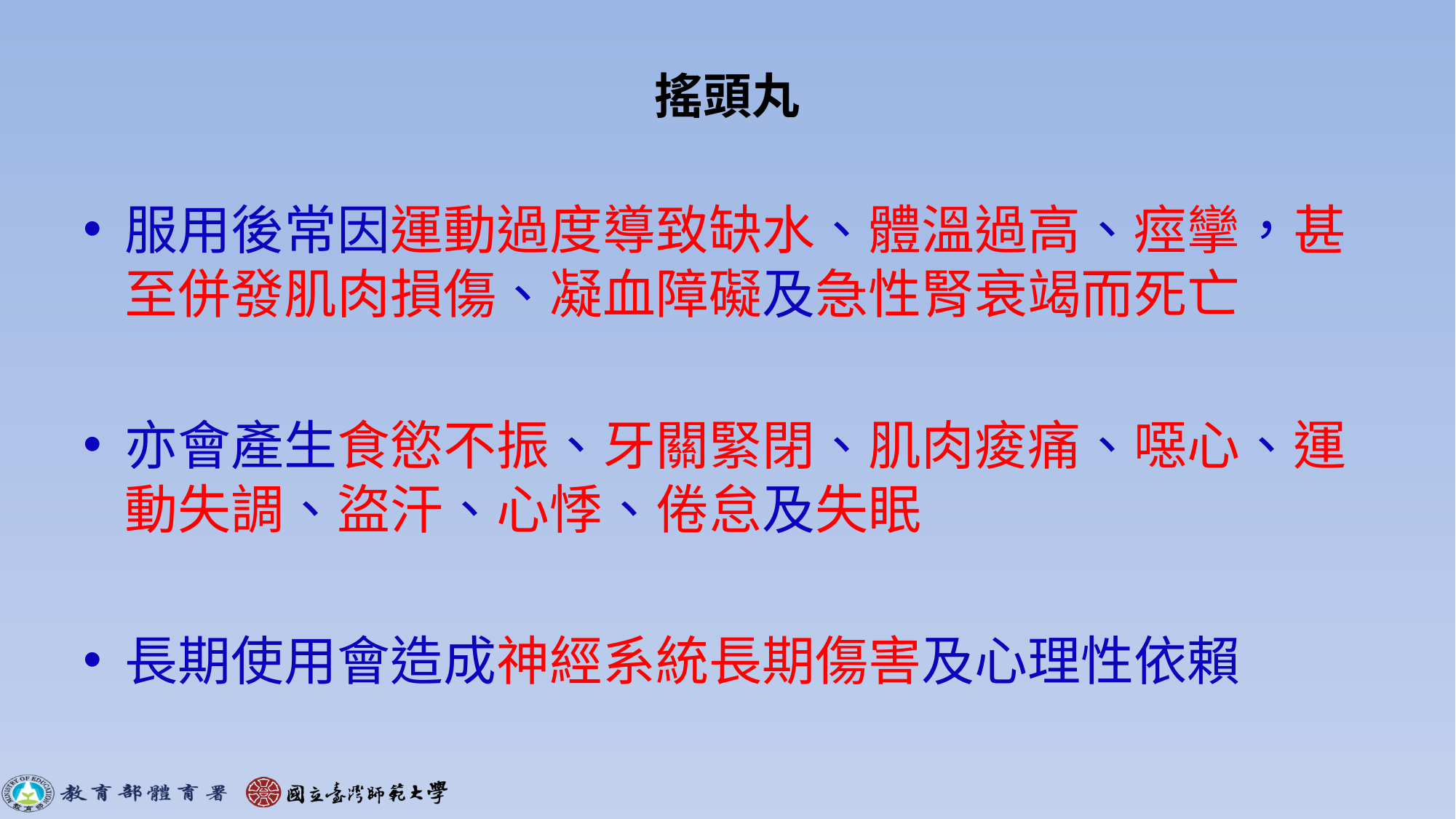

# 搖頭丸
服用後常因運動過度導致缺水、體溫過高、痙攣，甚至併發肌肉損傷、凝血障礙及急性腎衰竭而死亡

亦會產生食慾不振、牙關緊閉、肌肉痠痛、噁心、運動失調、盜汗、心悸、倦怠及失眠

長期使用會造成神經系統長期傷害及心理性依賴